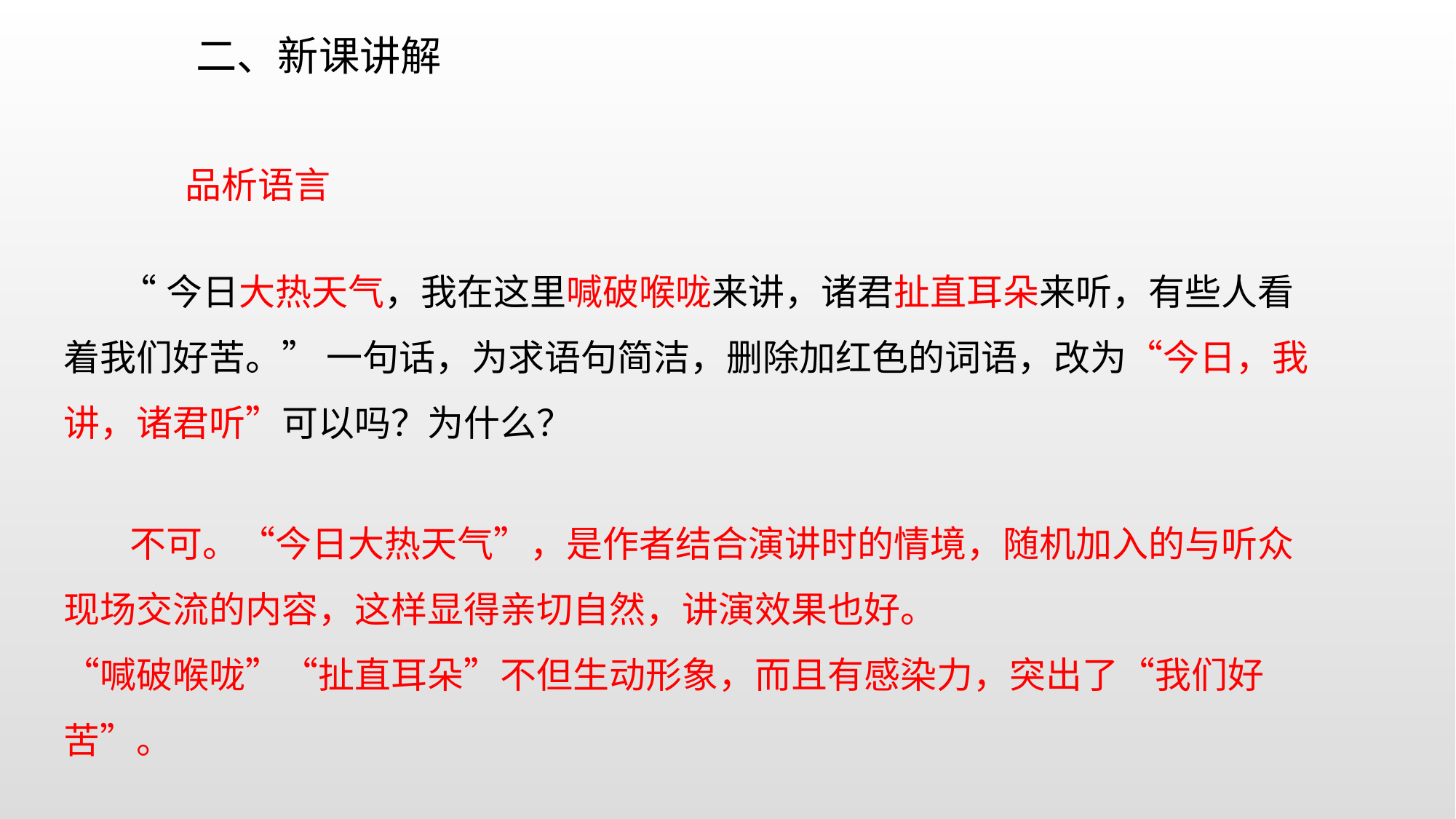

二、新课讲解

品析语言
       “今日大热天气，我在这里喊破喉咙来讲，诸君扯直耳朵来听，有些人看着我们好苦。” 一句话，为求语句简洁，删除加红色的词语，改为“今日，我讲，诸君听”可以吗？为什么？
       不可。“今日大热天气”，是作者结合演讲时的情境，随机加入的与听众现场交流的内容，这样显得亲切自然，讲演效果也好。
“喊破喉咙”“扯直耳朵”不但生动形象，而且有感染力，突出了“我们好苦”。